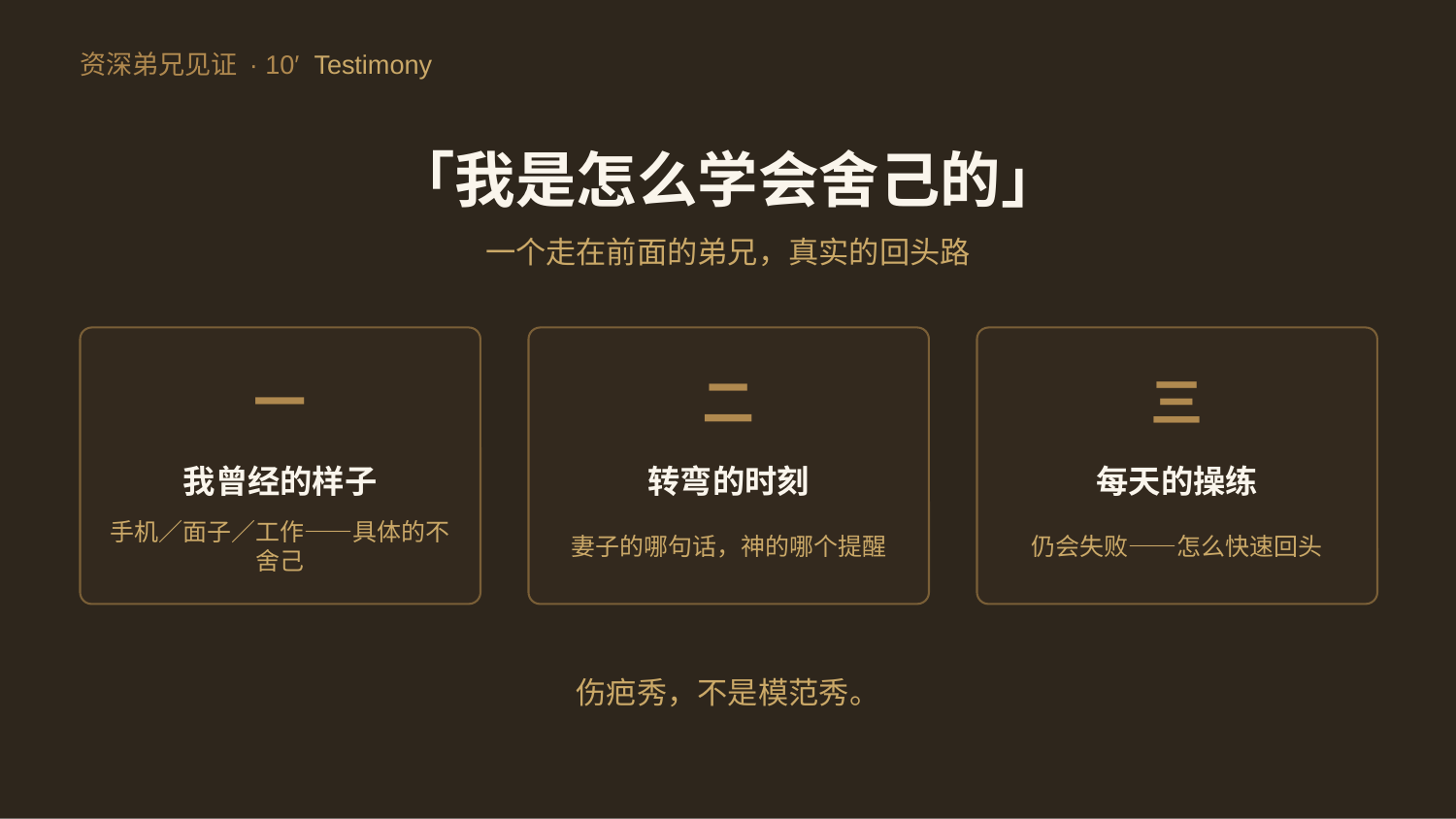

资深弟兄见证 · 10′  Testimony
「我是怎么学会舍己的」
一个走在前面的弟兄，真实的回头路

一
二
三
我曾经的样子
转弯的时刻
每天的操练
手机／面子／工作——具体的不舍己
妻子的哪句话，神的哪个提醒
仍会失败——怎么快速回头
伤疤秀，不是模范秀。